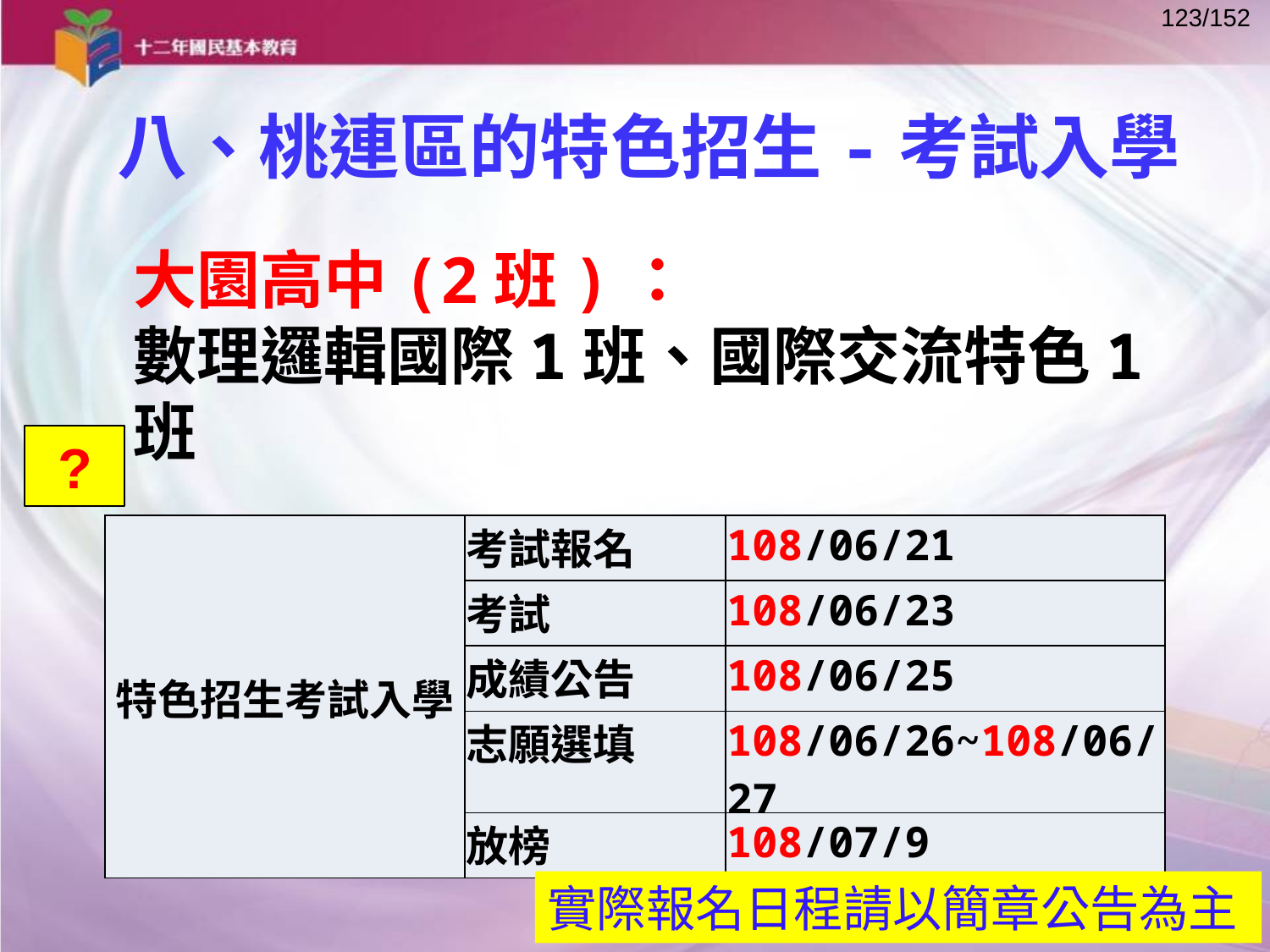

八、桃連區的特色招生-考試入學
大園高中(2班)：
數理邏輯國際1班、國際交流特色1班
?
| 特色招生考試入學 | 考試報名 | 108/06/21 |
| --- | --- | --- |
|  | 考試 | 108/06/23 |
|  | 成績公告 | 108/06/25 |
|  | 志願選填 | 108/06/26~108/06/27 |
|  | 放榜 | 108/07/9 |
實際報名日程請以簡章公告為主